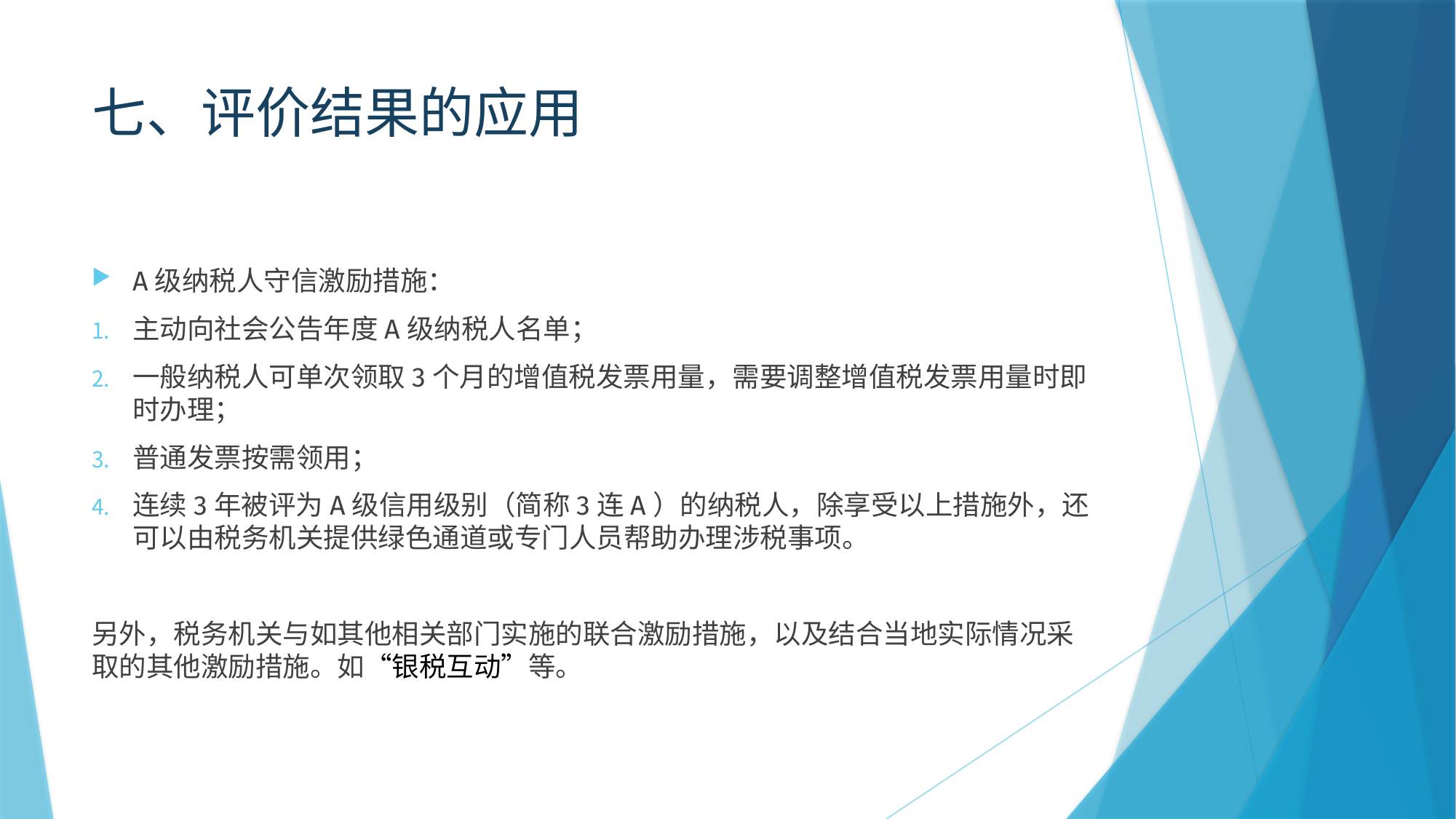

# 七、评价结果的应用
A级纳税人守信激励措施：
主动向社会公告年度A级纳税人名单；
一般纳税人可单次领取3个月的增值税发票用量，需要调整增值税发票用量时即时办理；
普通发票按需领用；
连续3年被评为A级信用级别（简称3连A）的纳税人，除享受以上措施外，还可以由税务机关提供绿色通道或专门人员帮助办理涉税事项。

另外，税务机关与如其他相关部门实施的联合激励措施，以及结合当地实际情况采取的其他激励措施。如“银税互动”等。